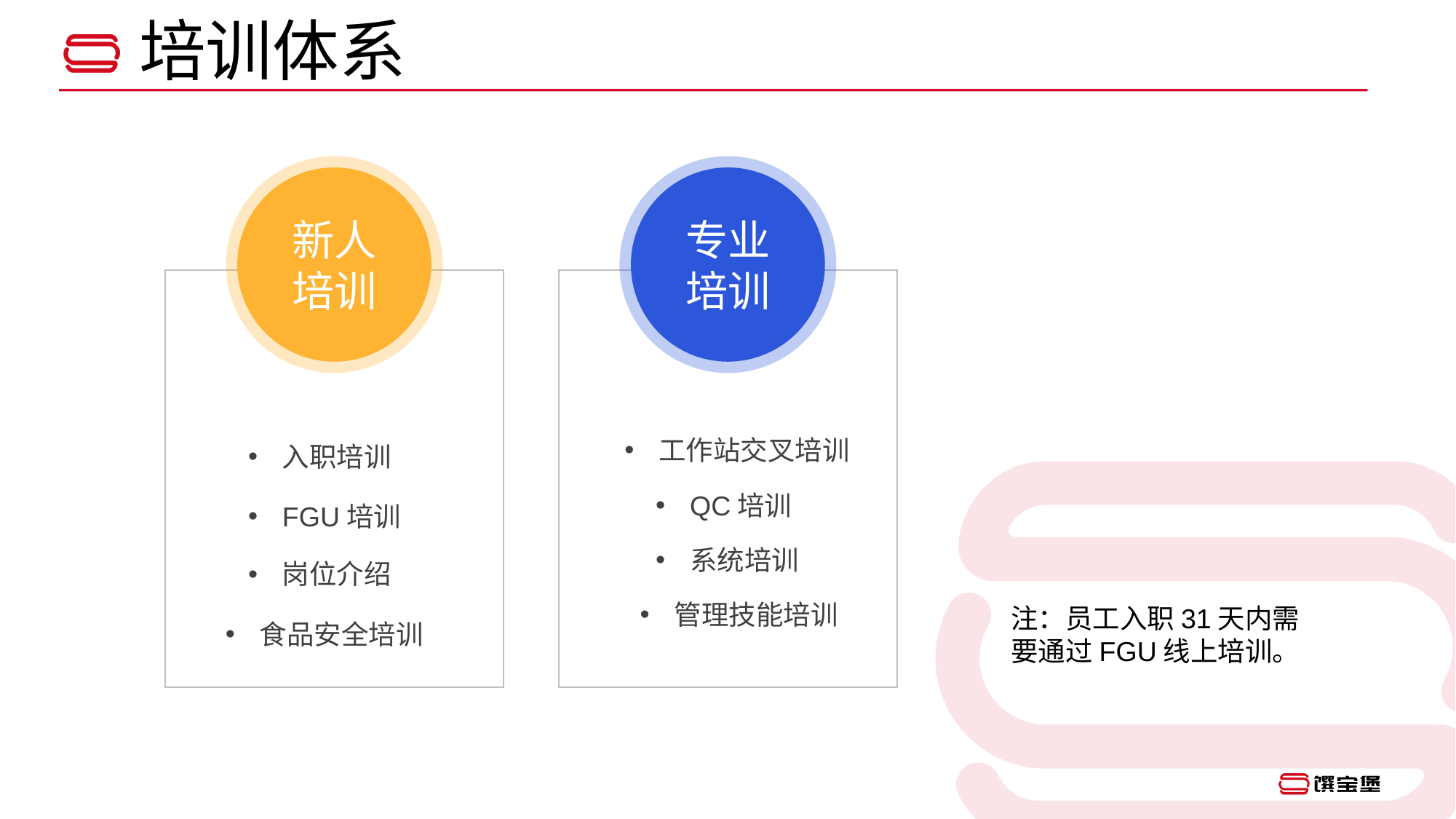

培训体系
新人
培训
专业培训

工作站交叉培训
QC培训
系统培训
管理技能培训
入职培训
FGU培训
岗位介绍
注：员工入职31天内需要通过FGU线上培训。
食品安全培训